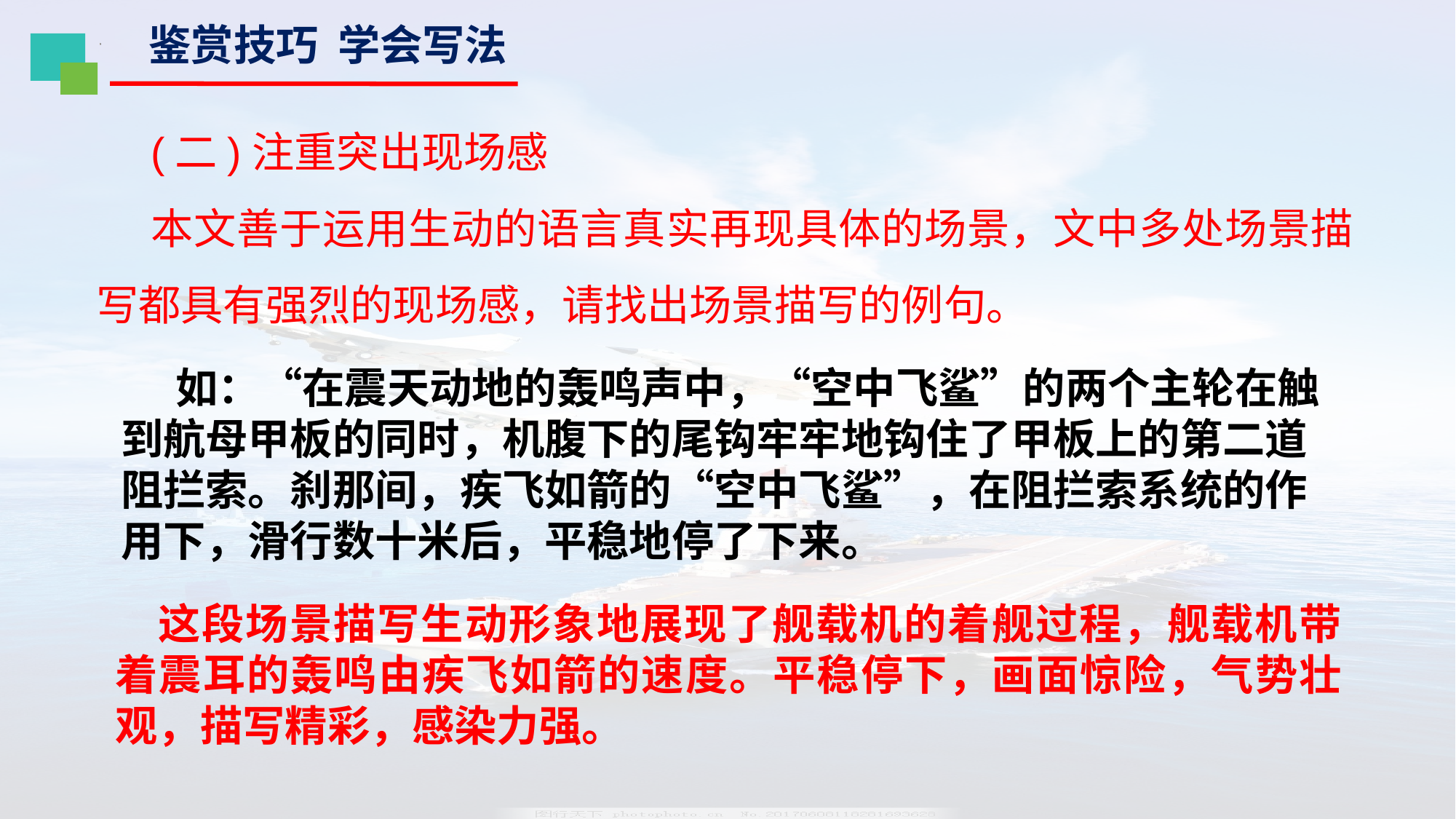

鉴赏技巧  学会写法

(二)注重突出现场感
本文善于运用生动的语言真实再现具体的场景，文中多处场景描写都具有强烈的现场感，请找出场景描写的例句。
如：“在震天动地的轰鸣声中，“空中飞鲨”的两个主轮在触到航母甲板的同时，机腹下的尾钩牢牢地钩住了甲板上的第二道阻拦索。刹那间，疾飞如箭的“空中飞鲨”，在阻拦索系统的作用下，滑行数十米后，平稳地停了下来。
这段场景描写生动形象地展现了舰载机的着舰过程，舰载机带着震耳的轰鸣由疾飞如箭的速度。平稳停下，画面惊险，气势壮观，描写精彩，感染力强。